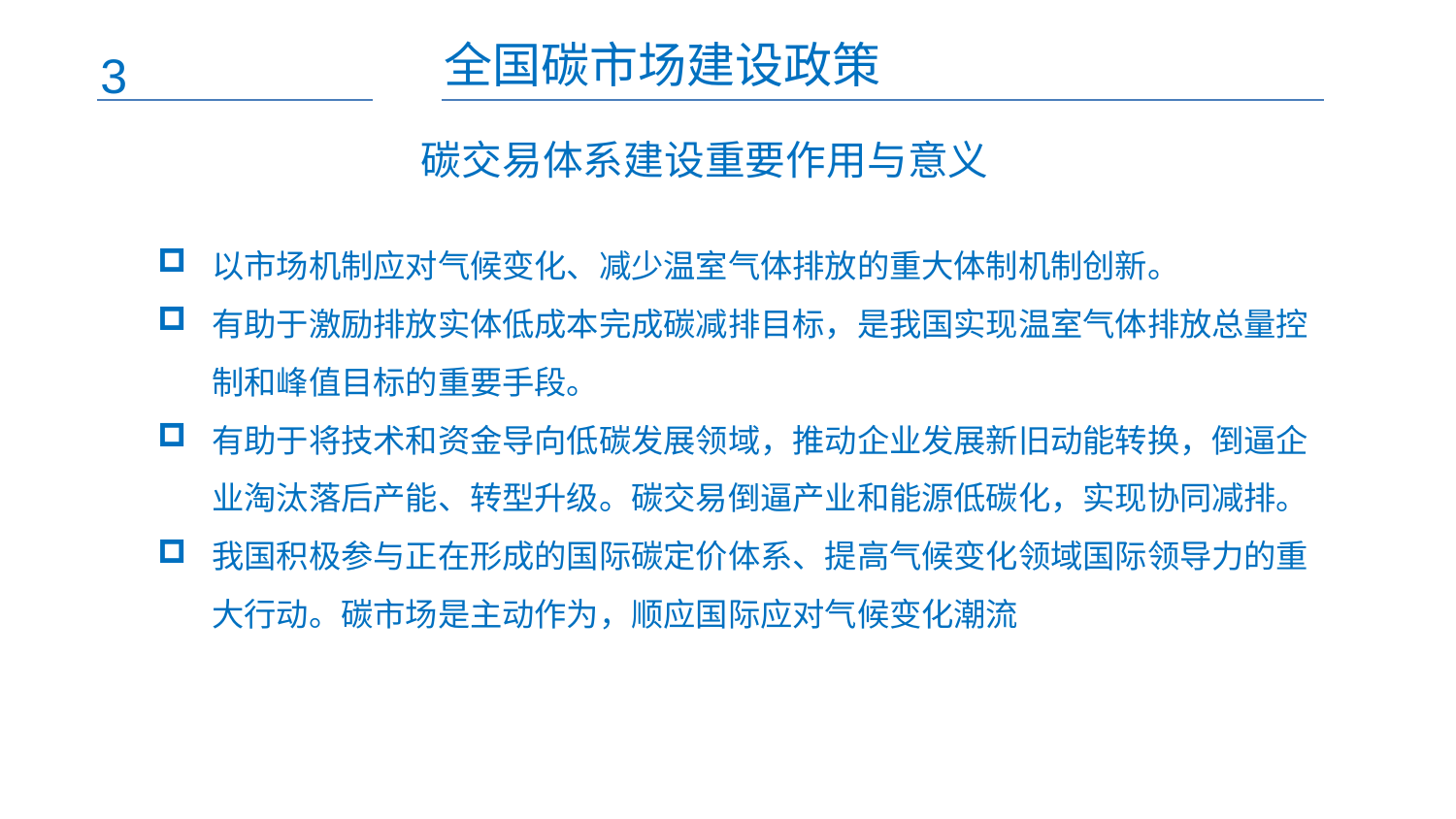

全国碳市场建设政策
3
碳交易体系建设重要作用与意义
以市场机制应对气候变化、减少温室气体排放的重大体制机制创新。
有助于激励排放实体低成本完成碳减排目标，是我国实现温室气体排放总量控制和峰值目标的重要手段。
有助于将技术和资金导向低碳发展领域，推动企业发展新旧动能转换，倒逼企业淘汰落后产能、转型升级。碳交易倒逼产业和能源低碳化，实现协同减排。
我国积极参与正在形成的国际碳定价体系、提高气候变化领域国际领导力的重大行动。碳市场是主动作为，顺应国际应对气候变化潮流